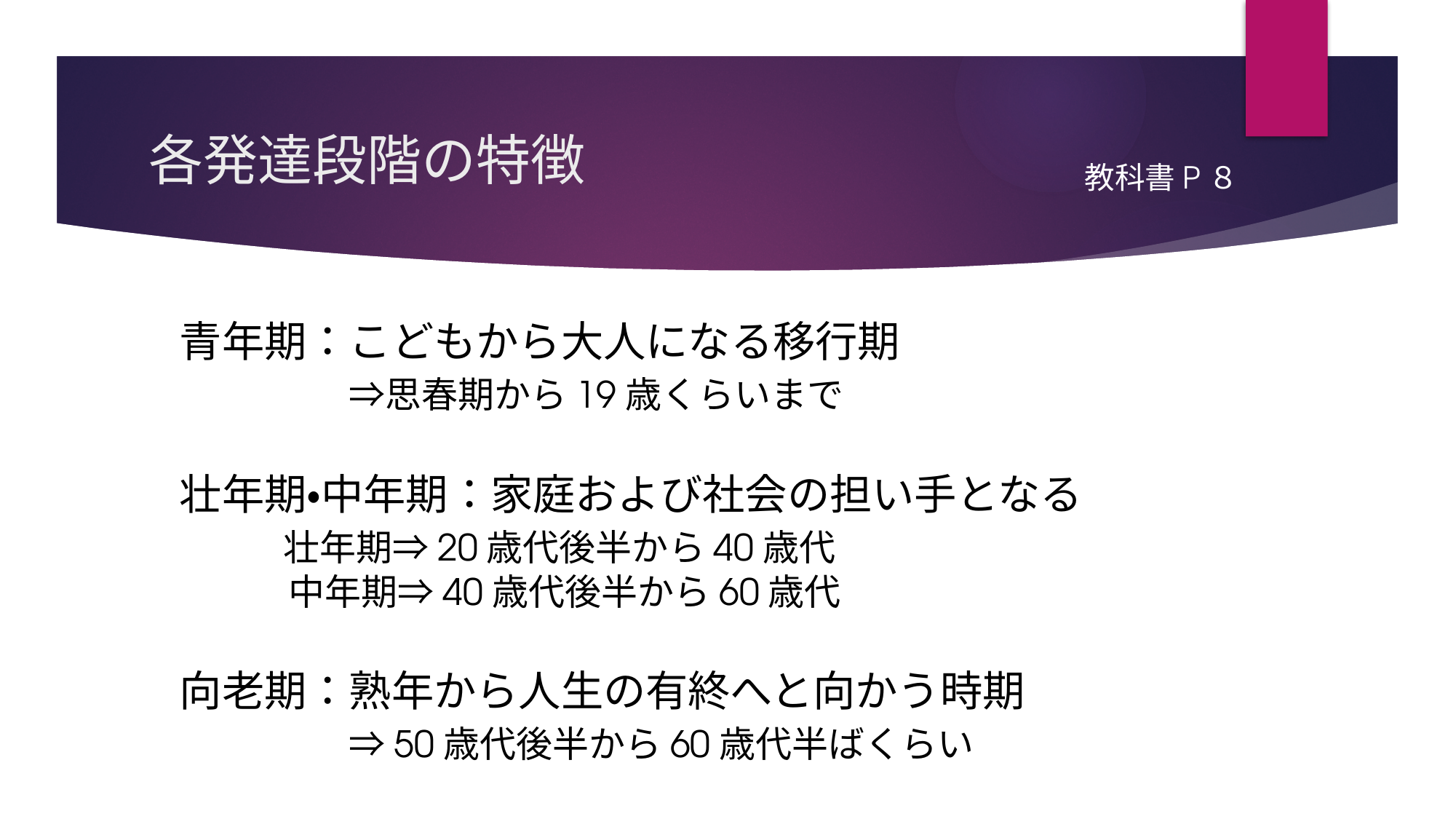

# 各発達段階の特徴
教科書P８
青年期：こどもから大人になる移行期
　　　　⇒思春期から19歳くらいまで

壮年期・中年期：家庭および社会の担い手となる
　　  壮年期⇒20歳代後半から40歳代
　　　中年期⇒40歳代後半から60歳代

向老期：熟年から人生の有終へと向かう時期
　　　　⇒50歳代後半から60歳代半ばくらい